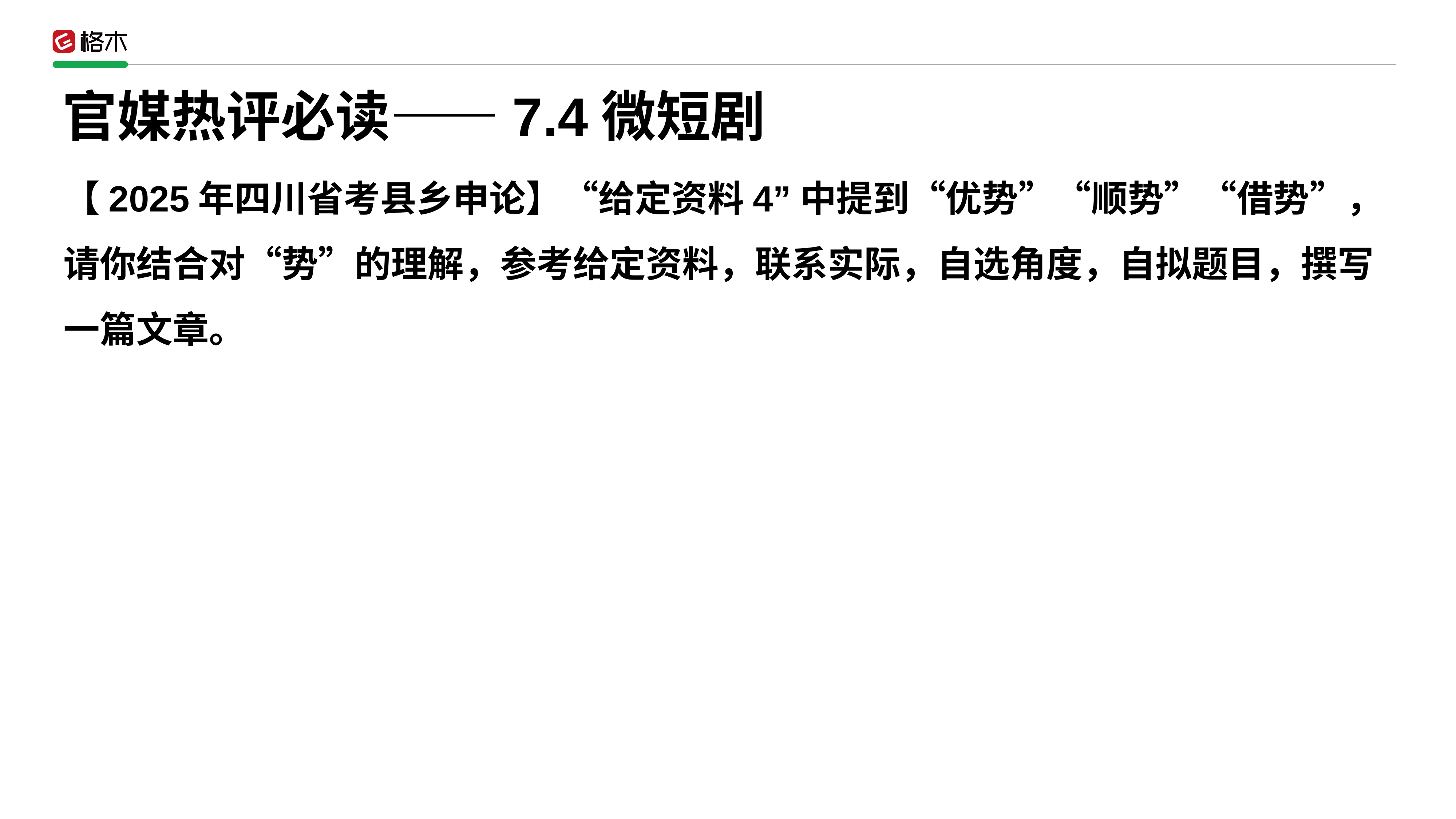

官媒热评必读——7.4微短剧
【2025年四川省考县乡申论】“给定资料4”中提到“优势”“顺势”“借势”，请你结合对“势”的理解，参考给定资料，联系实际，自选角度，自拟题目，撰写一篇文章。